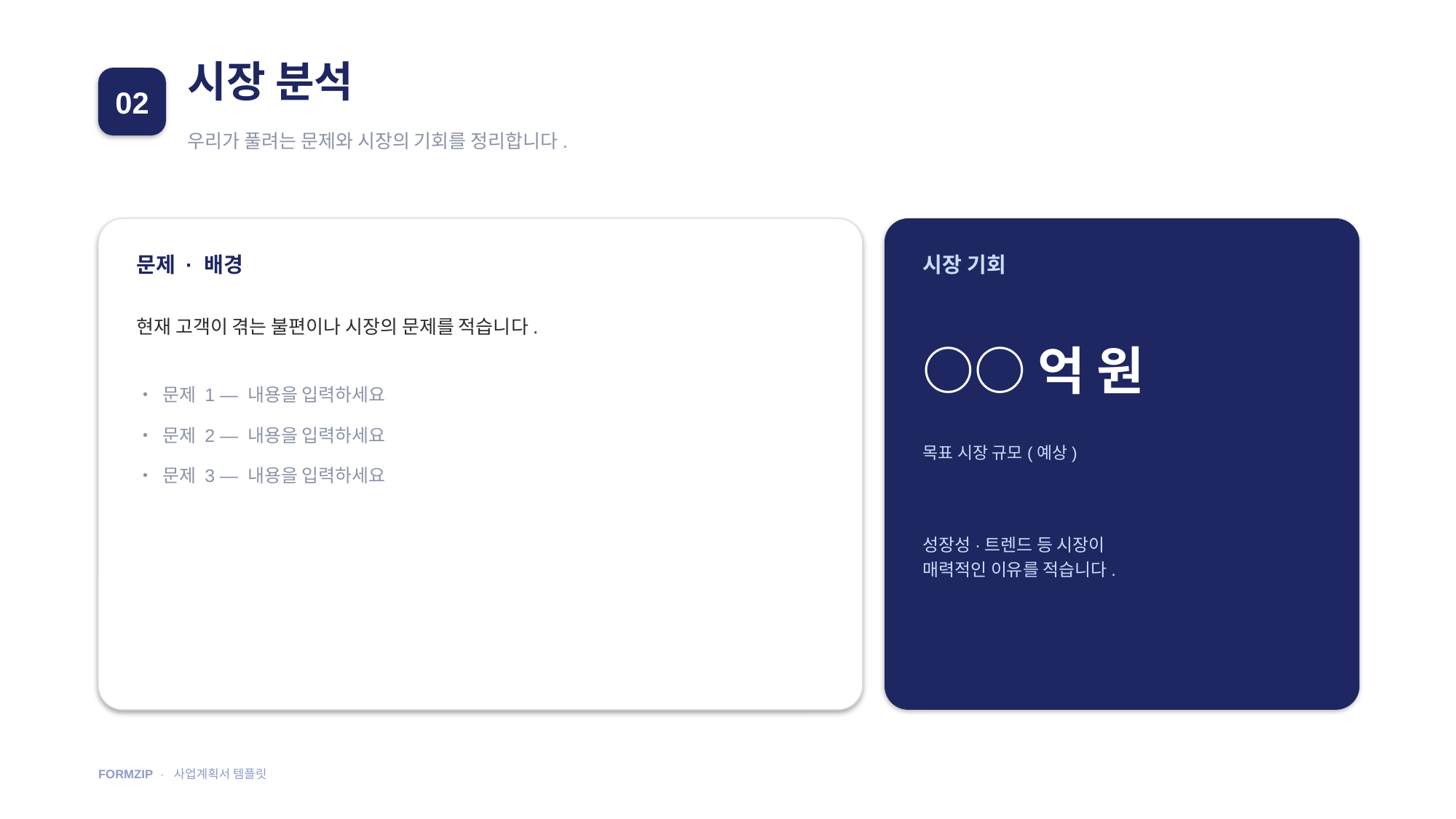

시장 분석
02
우리가 풀려는 문제와 시장의 기회를 정리합니다.

문제 · 배경
시장 기회
현재 고객이 겪는 불편이나 시장의 문제를 적습니다.

• 문제 1 — 내용을 입력하세요
• 문제 2 — 내용을 입력하세요
• 문제 3 — 내용을 입력하세요
○○억 원
목표 시장 규모(예상)
성장성·트렌드 등 시장이
매력적인 이유를 적습니다.
FORMZIP  ·  사업계획서 템플릿